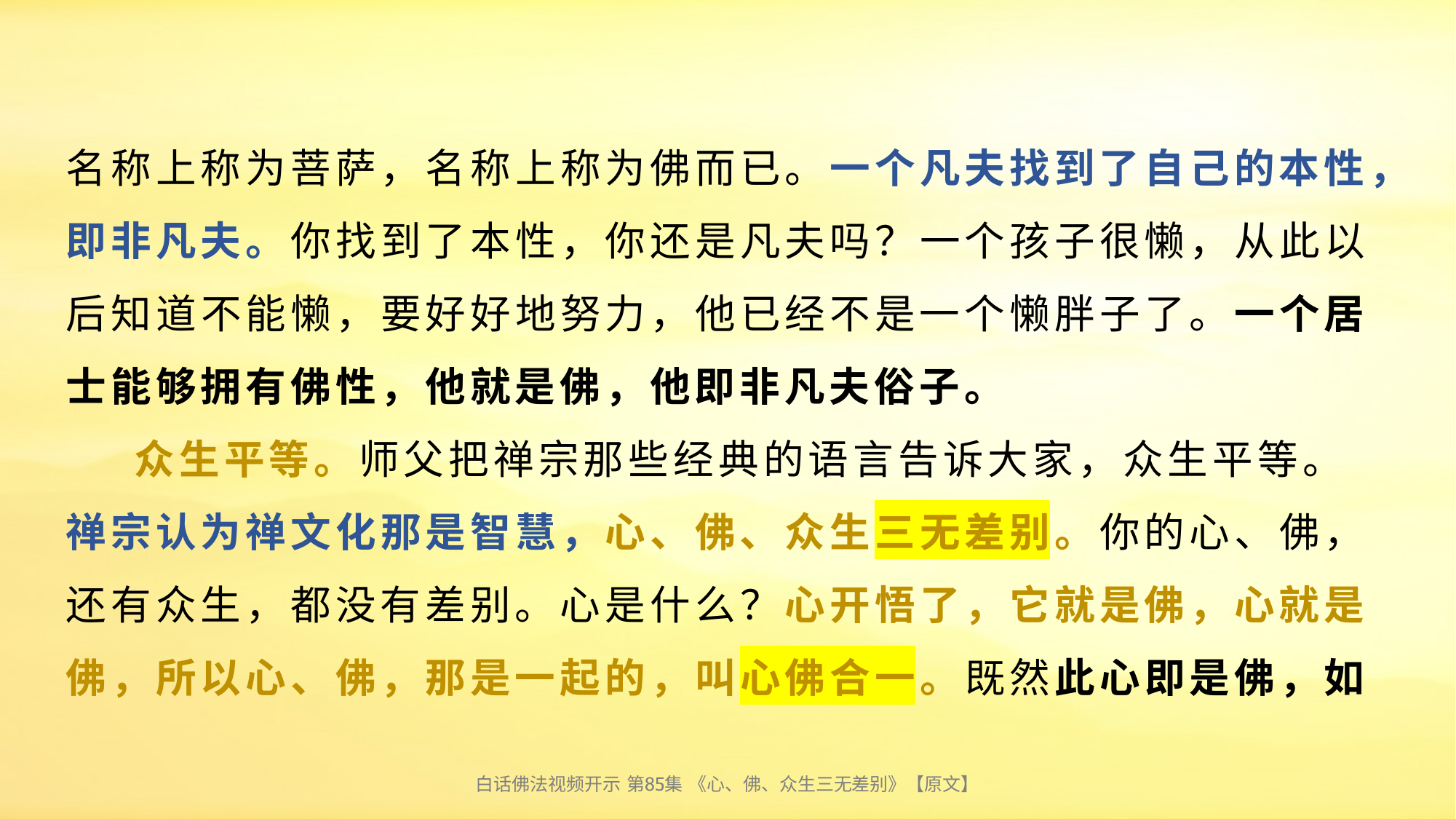

# 名称上称为菩萨，名称上称为佛而已。一个凡夫找到了自己的本性，即非凡夫。你找到了本性，你还是凡夫吗？一个孩子很懒，从此以后知道不能懒，要好好地努力，他已经不是一个懒胖子了。一个居士能够拥有佛性，他就是佛，他即非凡夫俗子。 众生平等。师父把禅宗那些经典的语言告诉大家，众生平等。禅宗认为禅文化那是智慧，心、佛、众生三无差别。你的心、佛，还有众生，都没有差别。心是什么？心开悟了，它就是佛，心就是佛，所以心、佛，那是一起的，叫心佛合一。既然此心即是佛，如
白话佛法视频开示 第85集 《心、佛、众生三无差别》【原文】